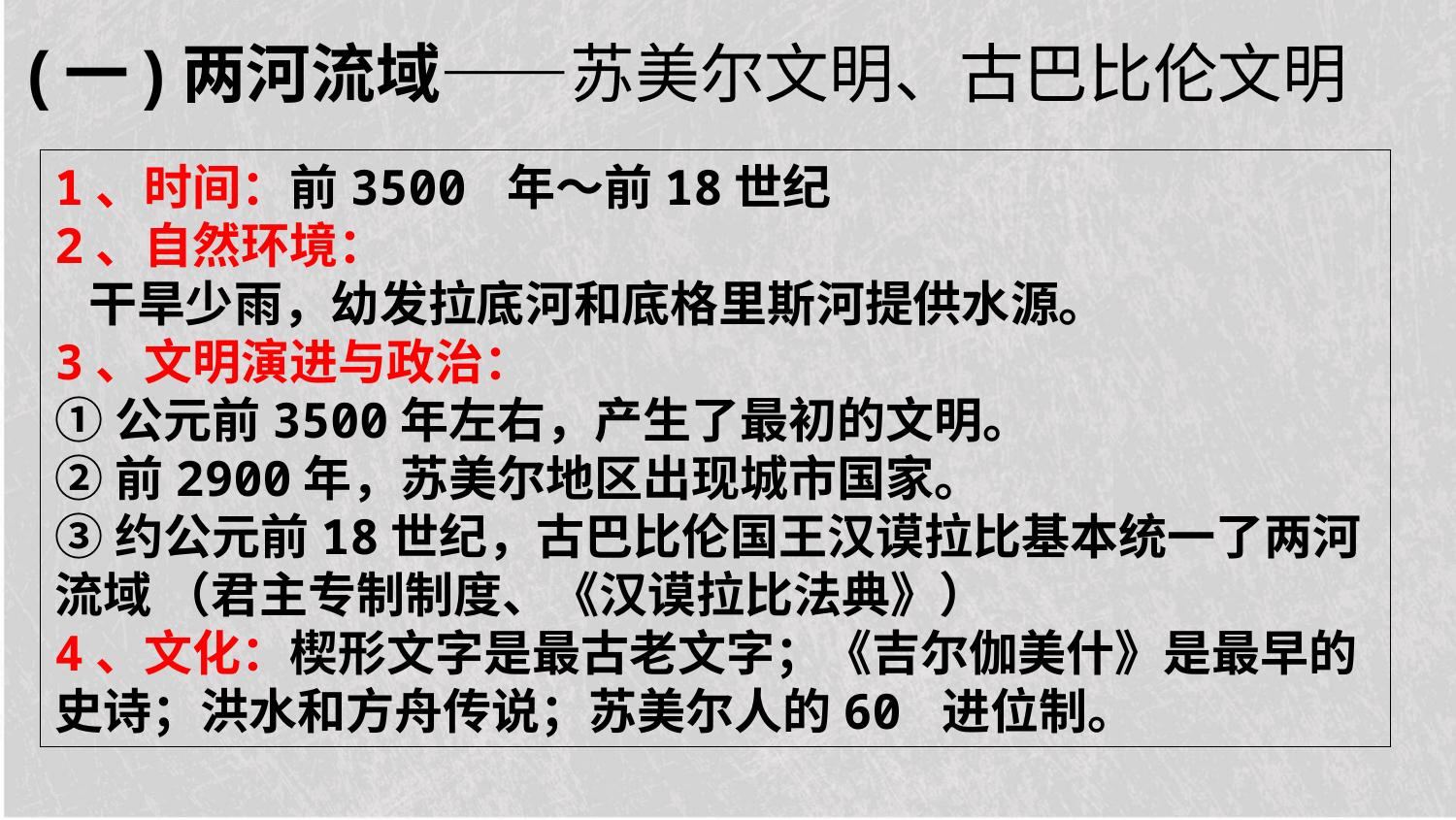

(一)两河流域——苏美尔文明、古巴比伦文明
1、时间：前3500 年～前18世纪
2、自然环境：
  干旱少雨，幼发拉底河和底格里斯河提供水源。
3、文明演进与政治：
①公元前3500年左右，产生了最初的文明。
②前2900年，苏美尔地区出现城市国家。
③约公元前18世纪，古巴比伦国王汉谟拉比基本统一了两河流域 （君主专制制度、《汉谟拉比法典》）
4、文化：楔形文字是最古老文字；《吉尔伽美什》是最早的史诗；洪水和方舟传说；苏美尔人的60 进位制。